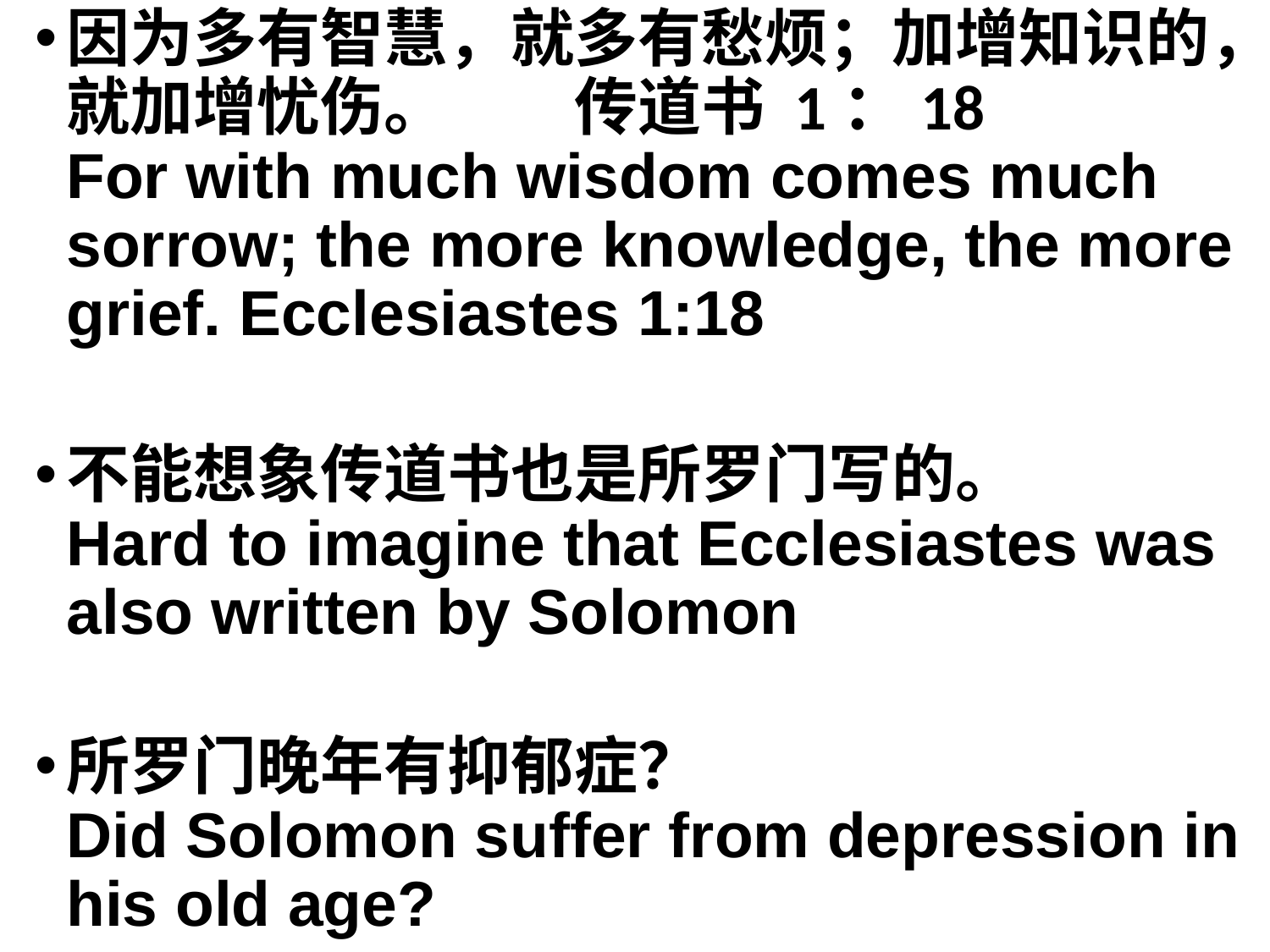

因为多有智慧，就多有愁烦；加增知识的，就加增忧伤。	传道书 1：18
For with much wisdom comes much sorrow; the more knowledge, the more grief. Ecclesiastes 1:18
不能想象传道书也是所罗门写的。
Hard to imagine that Ecclesiastes was also written by Solomon
所罗门晚年有抑郁症？
Did Solomon suffer from depression in his old age?